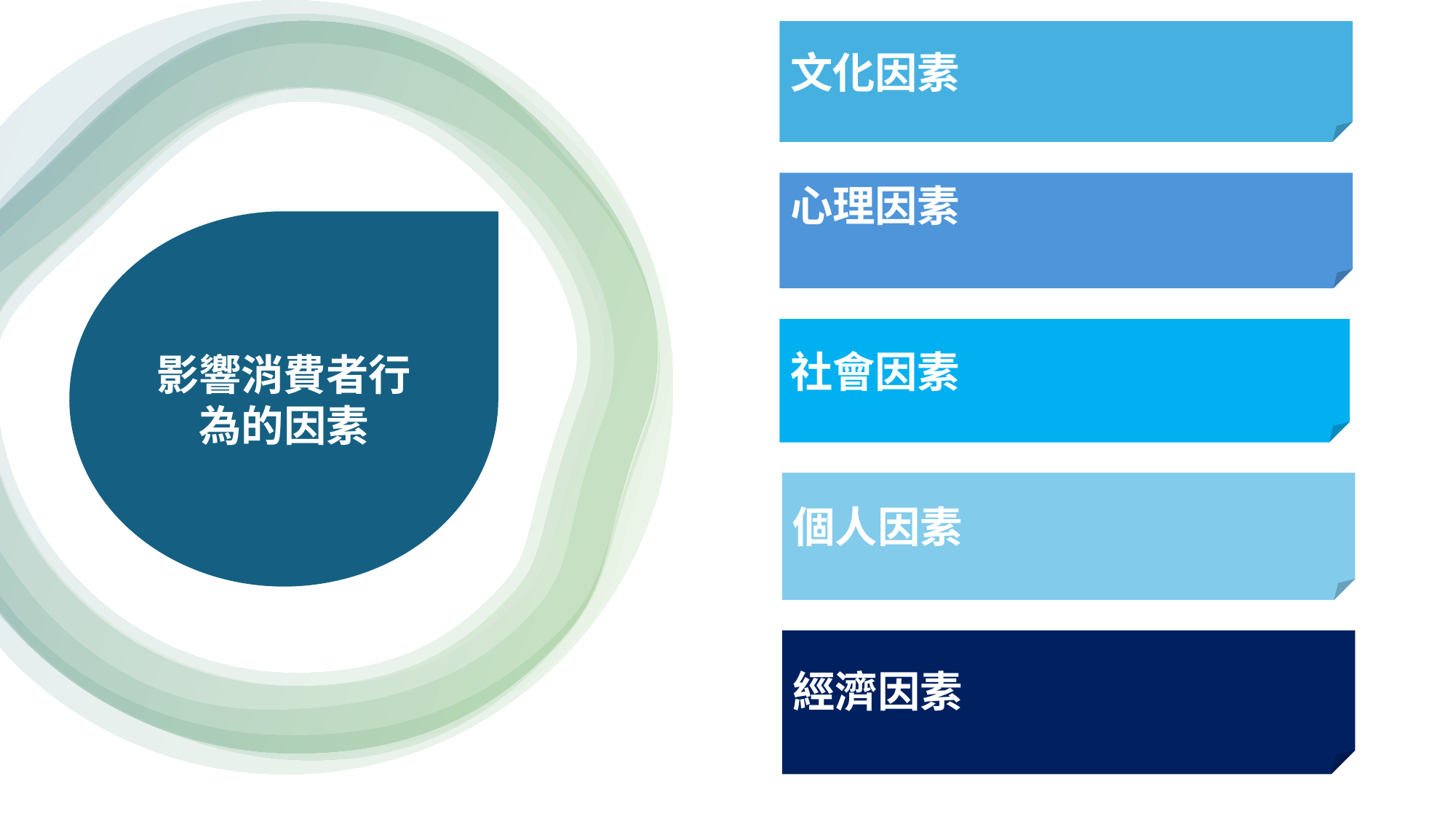

文化因素
心理因素

影響消費者行為的因素
社會因素
個人因素
經濟因素
2